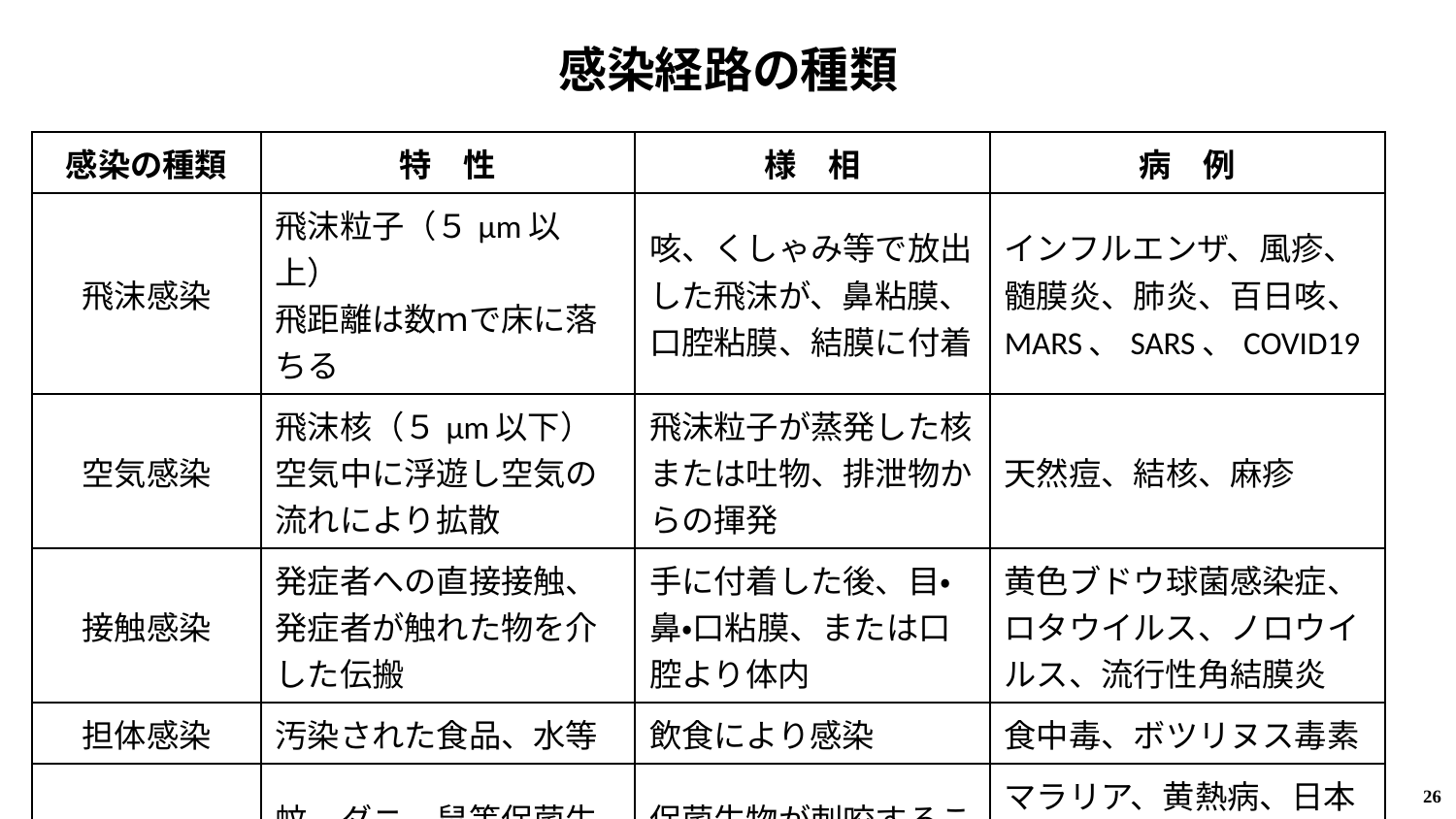

# 感染経路の種類
| 感染の種類 | 特　性 | 様　相 | 病　例 |
| --- | --- | --- | --- |
| 飛沫感染 | 飛沫粒子（５µm以上） 飛距離は数ｍで床に落ちる | 咳、くしゃみ等で放出した飛沫が、鼻粘膜、口腔粘膜、結膜に付着 | インフルエンザ、風疹、髄膜炎、肺炎、百日咳、 MARS、SARS、COVID19 |
| 空気感染 | 飛沫核（５µm以下） 空気中に浮遊し空気の流れにより拡散 | 飛沫粒子が蒸発した核または吐物、排泄物からの揮発 | 天然痘、結核、麻疹 |
| 接触感染 | 発症者への直接接触、発症者が触れた物を介した伝搬 | 手に付着した後、目・鼻・口粘膜、または口腔より体内 | 黄色ブドウ球菌感染症、ロタウイルス、ノロウイルス、流行性角結膜炎 |
| 担体感染 | 汚染された食品、水等 | 飲食により感染 | 食中毒、ボツリヌス毒素 |
| 媒介生物感染 | 蚊、ダニ、鼠等保菌生物により伝搬 | 保菌生物が刺咬することにより皮膚から体内 | マラリア、黄熱病、日本脳炎、発疹チフス、ジカウイルス |
26